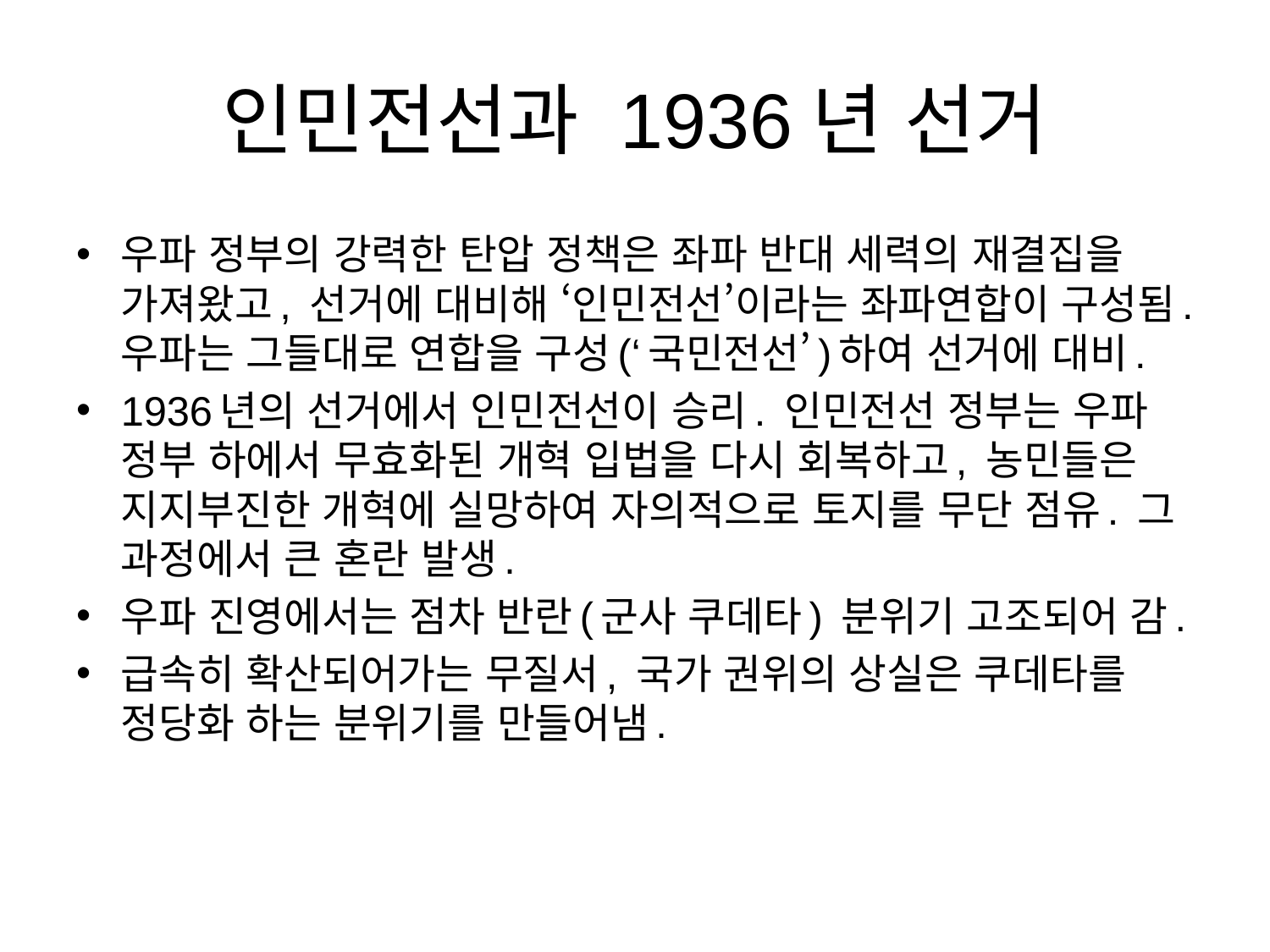

# 인민전선과 1936년 선거
우파 정부의 강력한 탄압 정책은 좌파 반대 세력의 재결집을 가져왔고, 선거에 대비해 ‘인민전선’이라는 좌파연합이 구성됨. 우파는 그들대로 연합을 구성(‘국민전선’)하여 선거에 대비.
1936년의 선거에서 인민전선이 승리. 인민전선 정부는 우파 정부 하에서 무효화된 개혁 입법을 다시 회복하고, 농민들은 지지부진한 개혁에 실망하여 자의적으로 토지를 무단 점유. 그 과정에서 큰 혼란 발생.
우파 진영에서는 점차 반란(군사 쿠데타) 분위기 고조되어 감.
급속히 확산되어가는 무질서, 국가 권위의 상실은 쿠데타를 정당화 하는 분위기를 만들어냄.